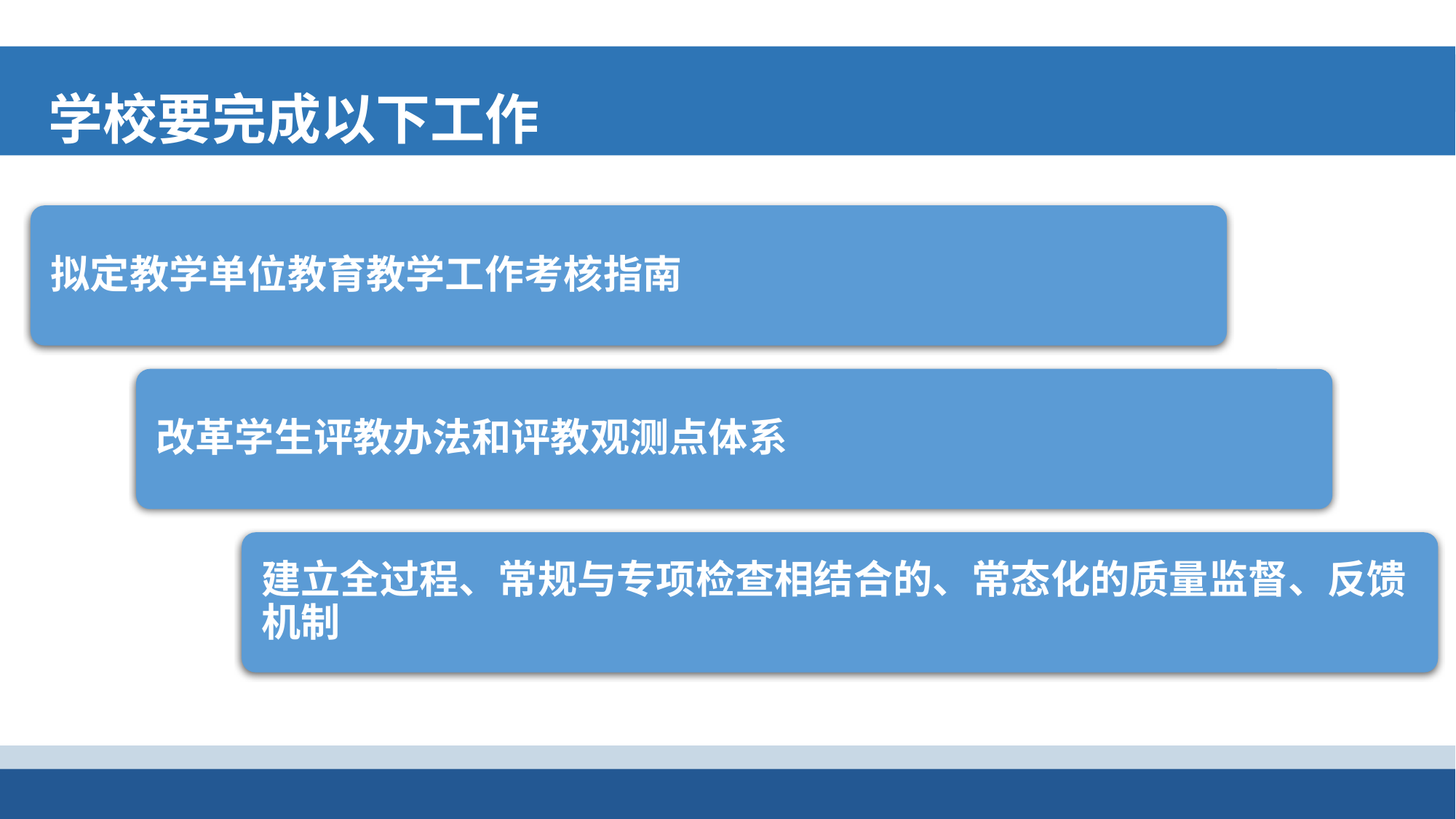

学校要完成以下工作
拟定教学单位教育教学工作考核指南
改革学生评教办法和评教观测点体系
建立全过程、常规与专项检查相结合的、常态化的质量监督、反馈机制